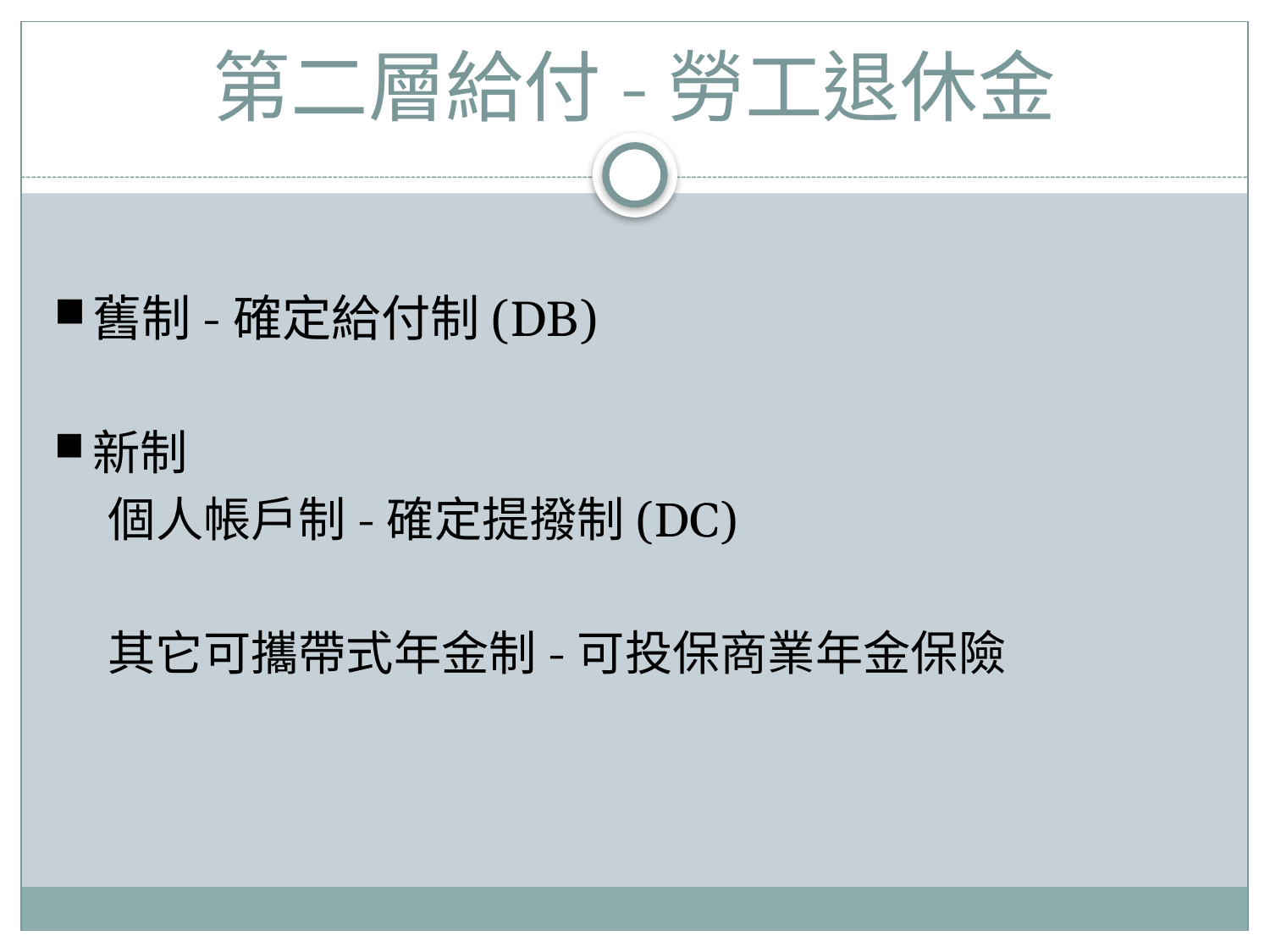

# 第二層給付-勞工退休金

舊制-確定給付制(DB)

新制
    個人帳戶制-確定提撥制(DC)

    其它可攜帶式年金制-可投保商業年金保險